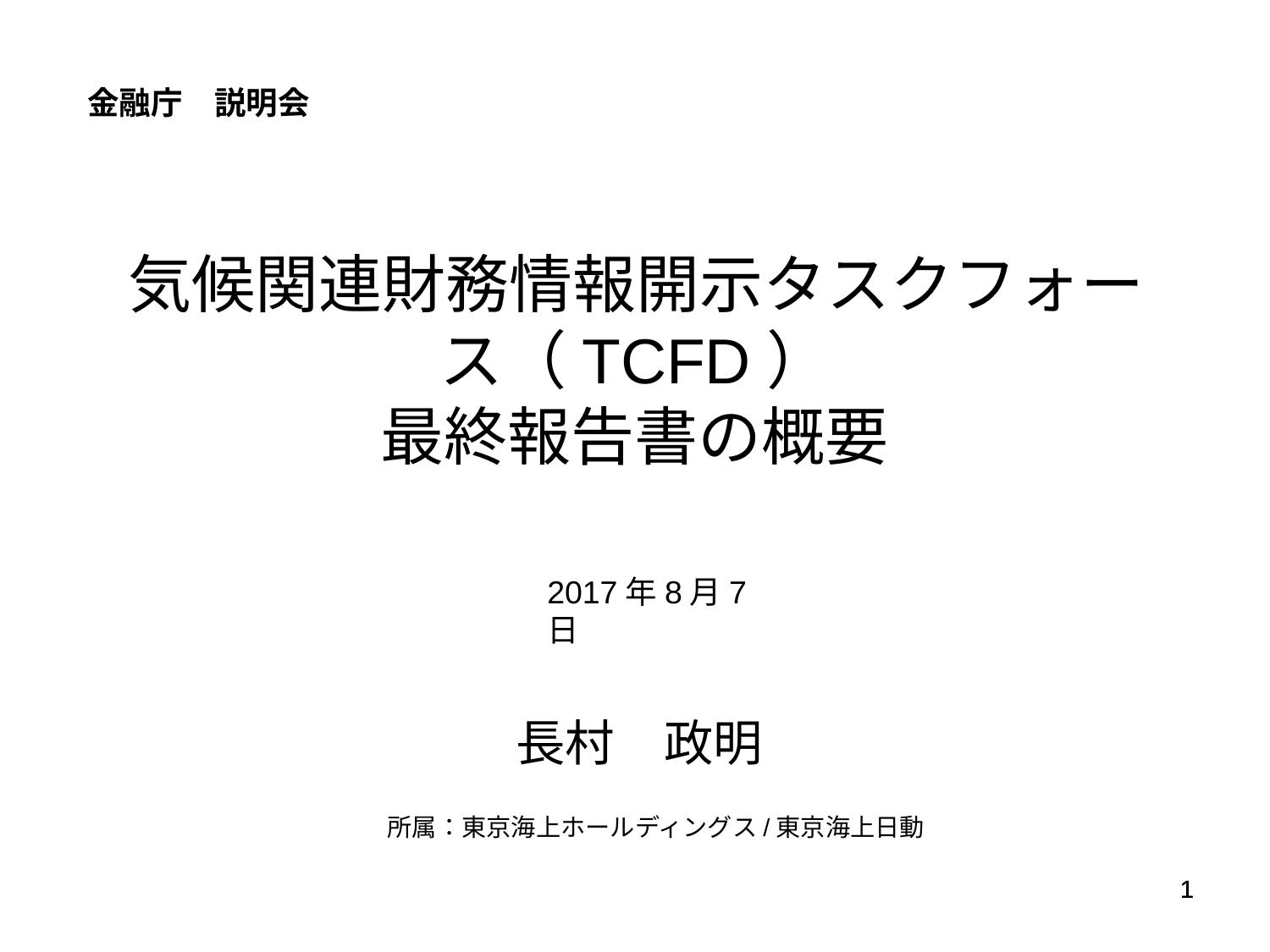

金融庁　説明会
気候関連財務情報開示タスクフォース（TCFD）
最終報告書の概要
2017年8月7日
長村　政明
所属：東京海上ホールディングス/東京海上日動
1
1
1